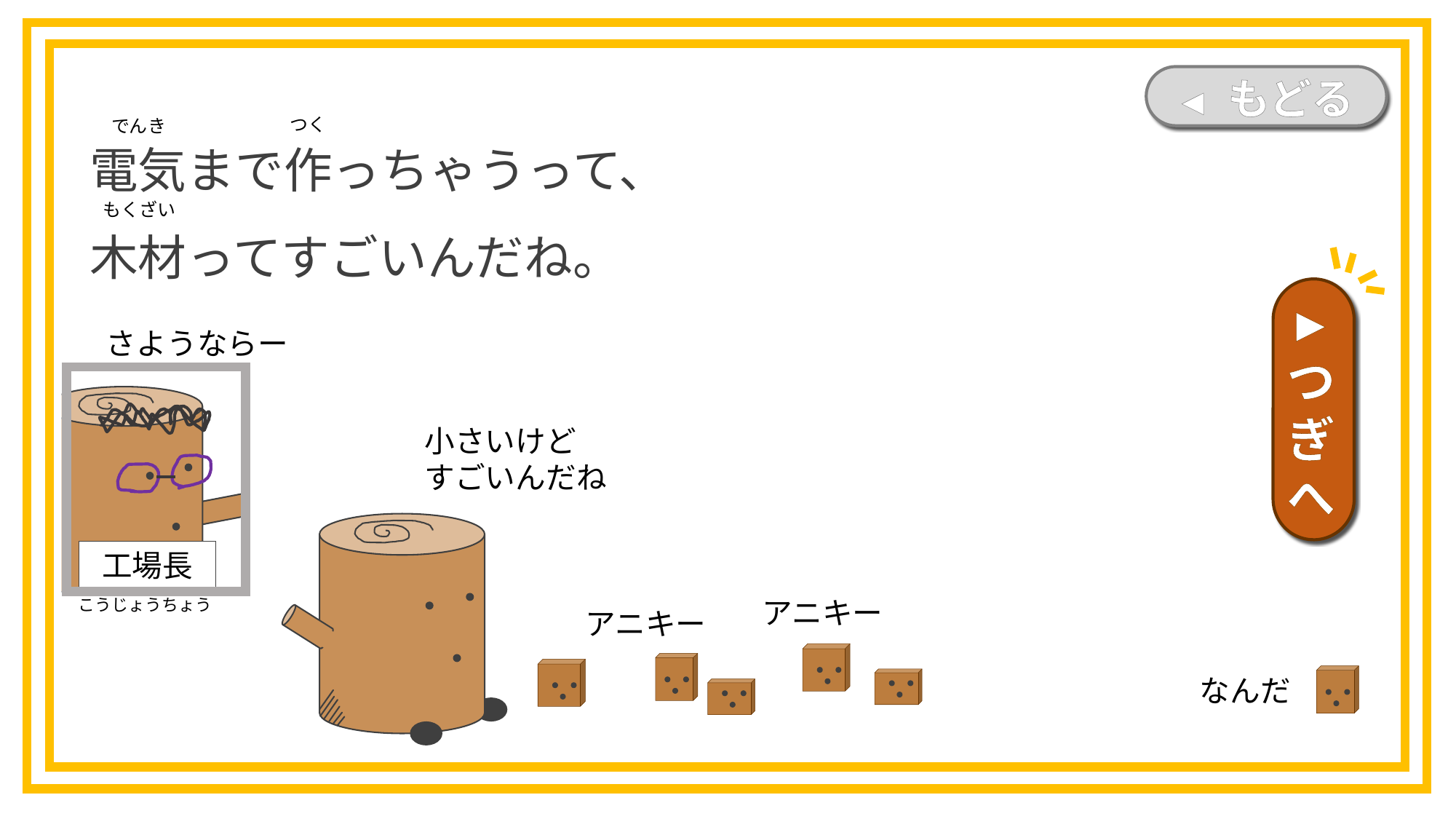

◄ もどる

電気まで作っちゃうって、
木材ってすごいんだね。
つく
でんき
もくざい
►つぎへ
さようならー

工場長

小さいけど
すごいんだね

アニキー
こうじょうちょう
アニキー

なんだ